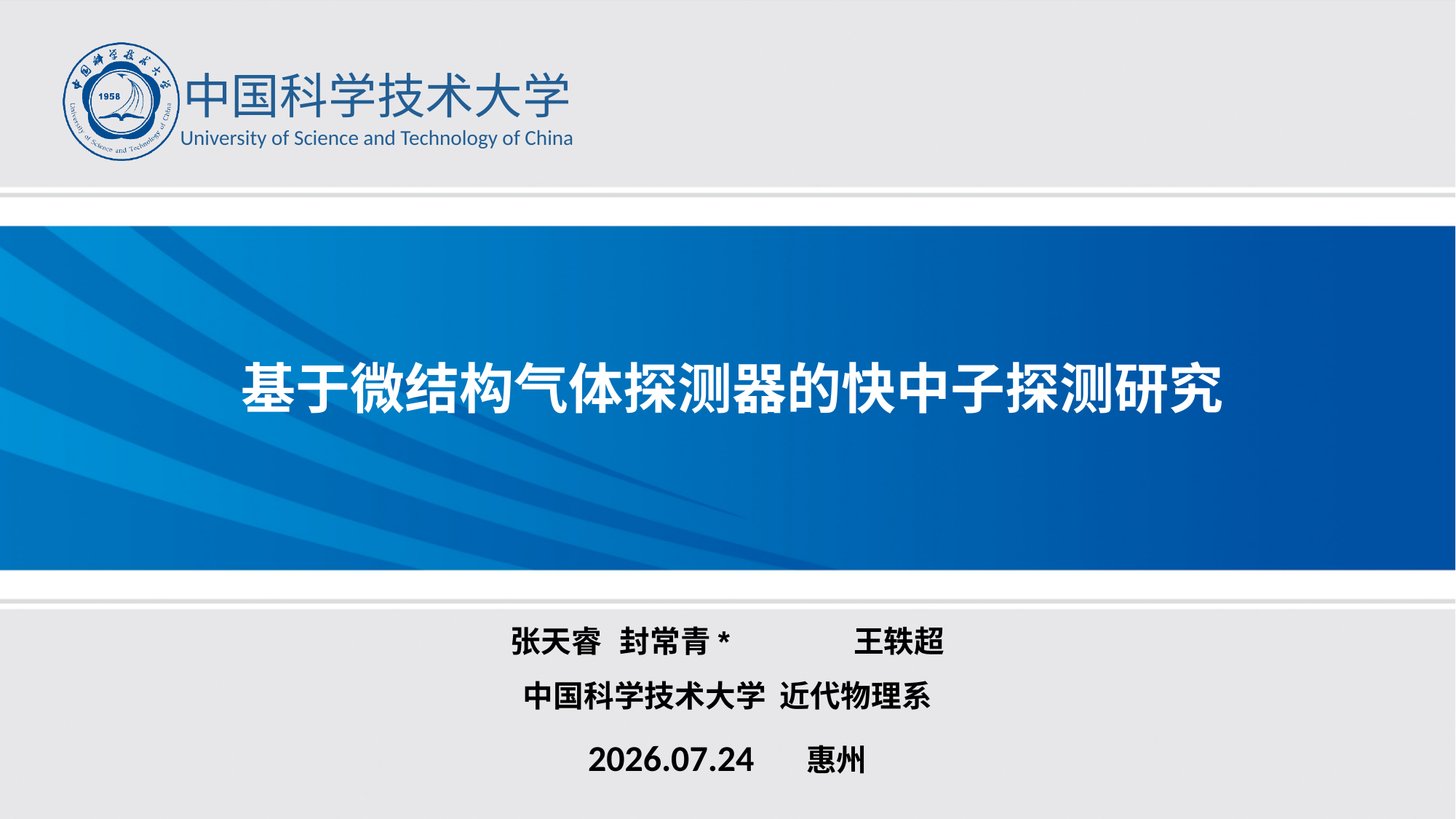

基于微结构气体探测器的快中子探测研究
张天睿	封常青*	 王轶超
中国科学技术大学  近代物理系
2026.07.24	惠州